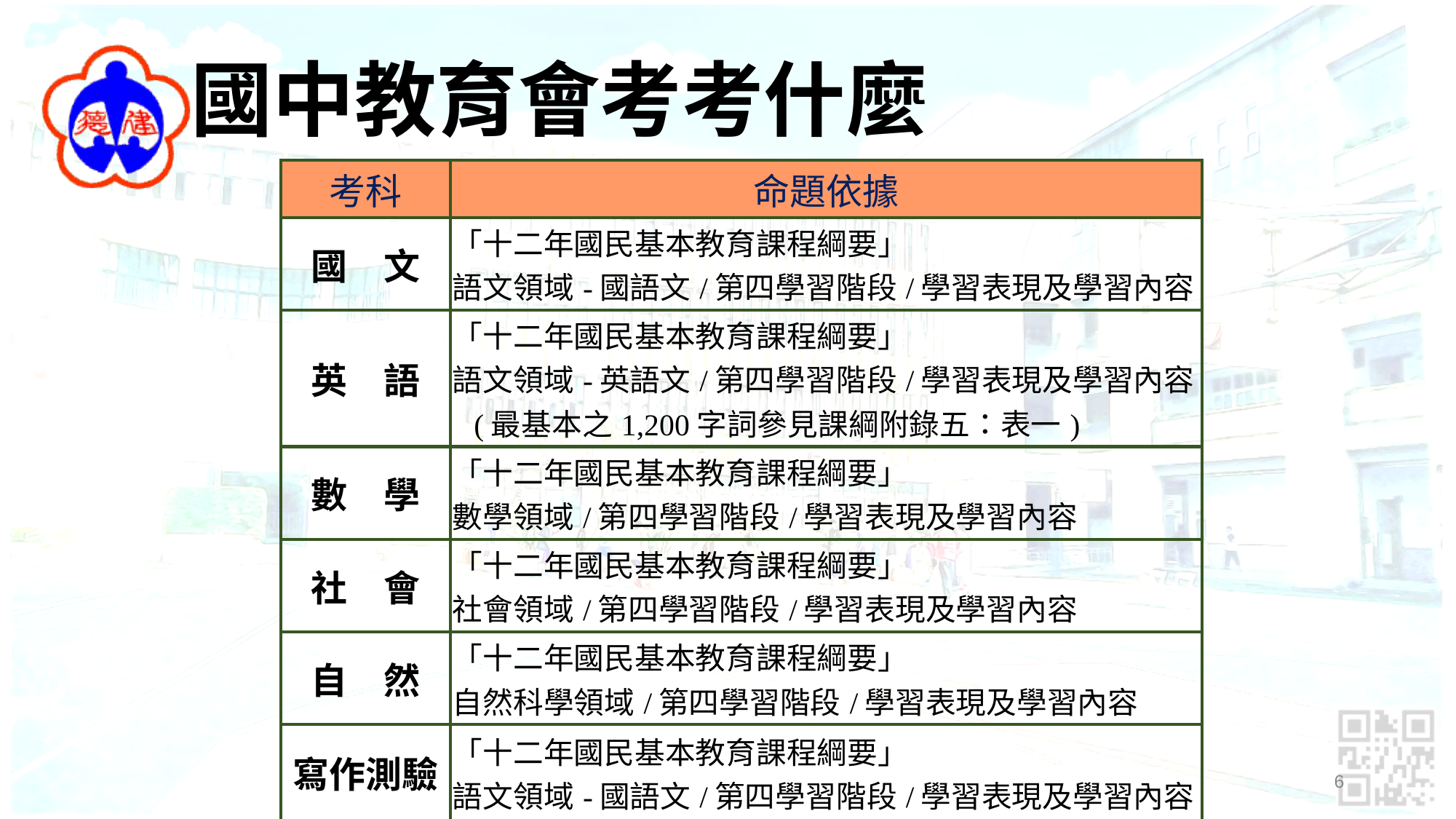

# 國中教育會考考什麼
| 考科 | 命題依據 |
| --- | --- |
| 國　文 | 「十二年國民基本教育課程綱要」 語文領域-國語文/第四學習階段/學習表現及學習內容 |
| 英　語 | 「十二年國民基本教育課程綱要」 語文領域-英語文/第四學習階段/學習表現及學習內容 (最基本之1,200字詞參見課綱附錄五：表一) |
| 數　學 | 「十二年國民基本教育課程綱要」 數學領域/第四學習階段/學習表現及學習內容 |
| 社　會 | 「十二年國民基本教育課程綱要」 社會領域/第四學習階段/學習表現及學習內容 |
| 自　然 | 「十二年國民基本教育課程綱要」 自然科學領域/第四學習階段/學習表現及學習內容 |
| 寫作測驗 | 「十二年國民基本教育課程綱要」 語文領域-國語文/第四學習階段/學習表現及學習內容 |
6